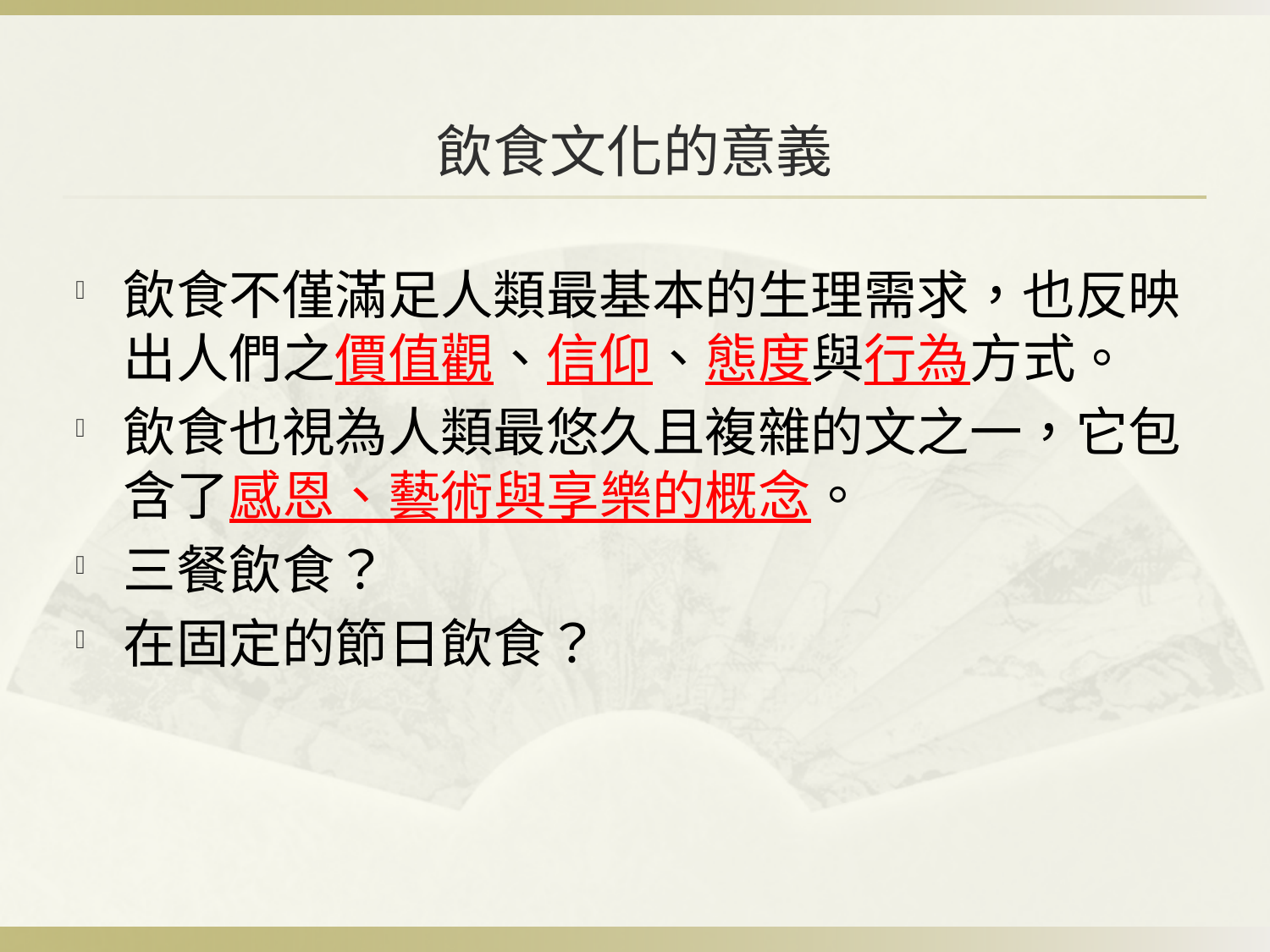

# 飲食文化的意義
飲食不僅滿足人類最基本的生理需求，也反映出人們之價值觀、信仰、態度與行為方式。
飲食也視為人類最悠久且複雜的文之一，它包含了感恩、藝術與享樂的概念。
三餐飲食？
在固定的節日飲食？